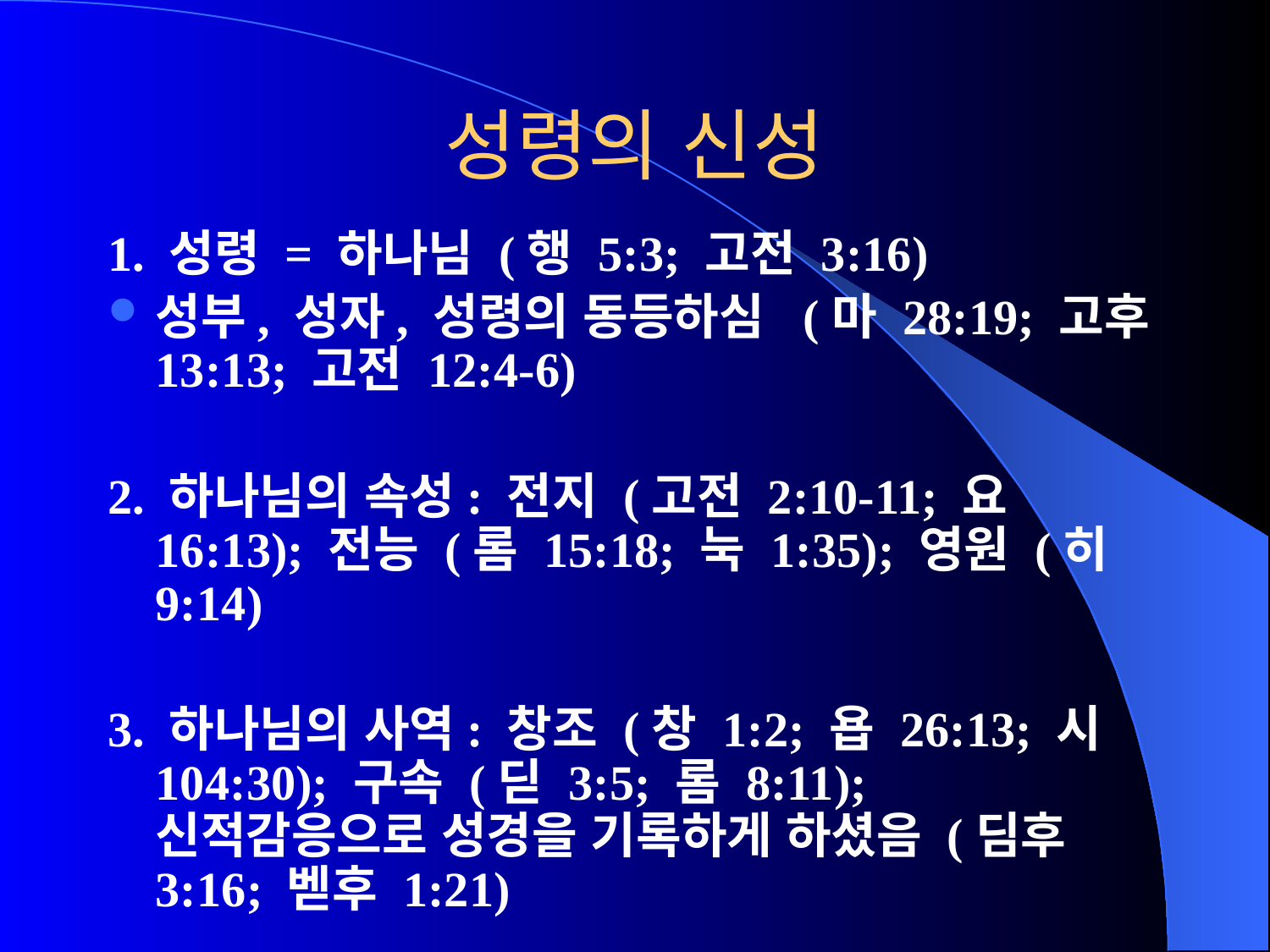

# 성령의 신성
1. 성령 = 하나님 (행 5:3; 고전 3:16)
성부, 성자, 성령의 동등하심  (마 28:19; 고후 13:13; 고전 12:4-6)

2. 하나님의 속성: 전지 (고전 2:10-11; 요 16:13); 전능 (롬 15:18; 눅 1:35); 영원 (히 9:14)

3. 하나님의 사역: 창조 (창 1:2; 욥 26:13; 시 104:30); 구속 (딛 3:5; 롬 8:11); 신적감응으로 성경을 기록하게 하셨음 (딤후 3:16; 벧후 1:21)